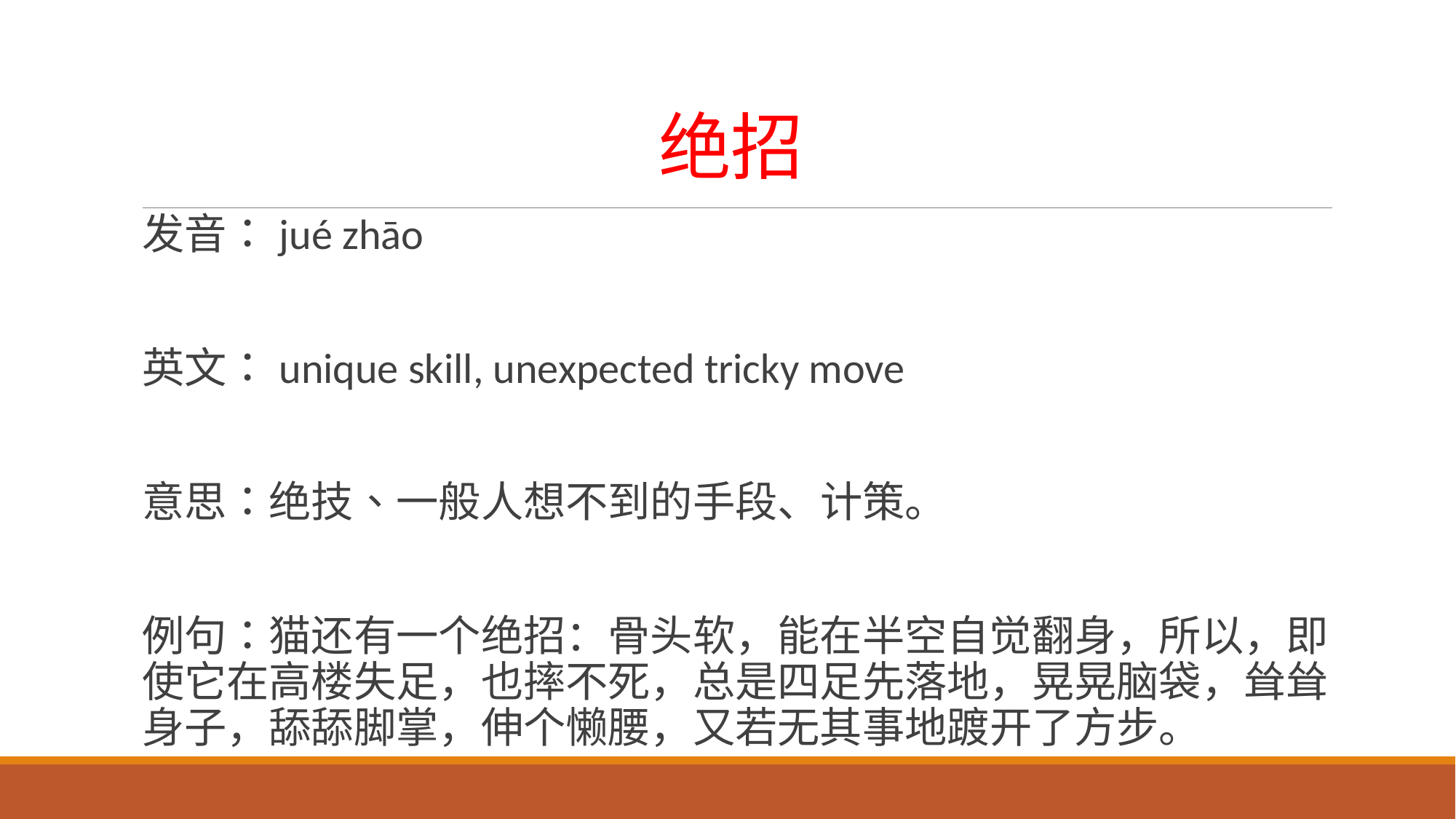

# 绝招
发音：jué zhāo

英文：unique skill, unexpected tricky move

意思：绝技、一般人想不到的手段、计策。

例句：猫还有一个绝招：骨头软，能在半空自觉翻身，所以，即使它在高楼失足，也摔不死，总是四足先落地，晃晃脑袋，耸耸身子，舔舔脚掌，伸个懒腰，又若无其事地踱开了方步。